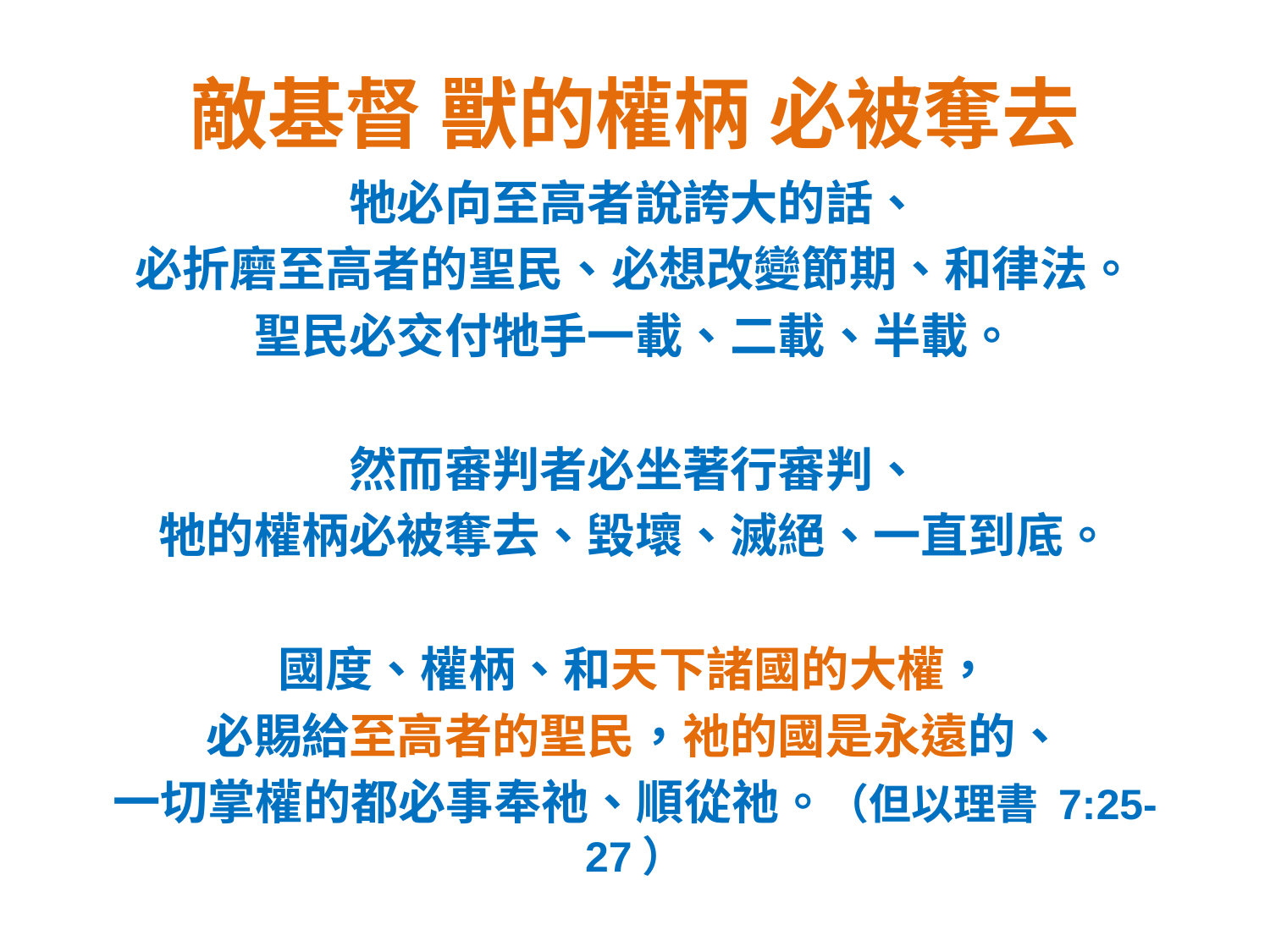

# 敵基督 獸的權柄 必被奪去
牠必向至高者說誇大的話、
必折磨至高者的聖民、必想改變節期、和律法。
聖民必交付牠手一載、二載、半載。

然而審判者必坐著行審判、
牠的權柄必被奪去、毀壞、滅絕、一直到底。

國度、權柄、和天下諸國的大權，
必賜給至高者的聖民，祂的國是永遠的、
一切掌權的都必事奉祂、順從祂。（但以理書 7:25-27）